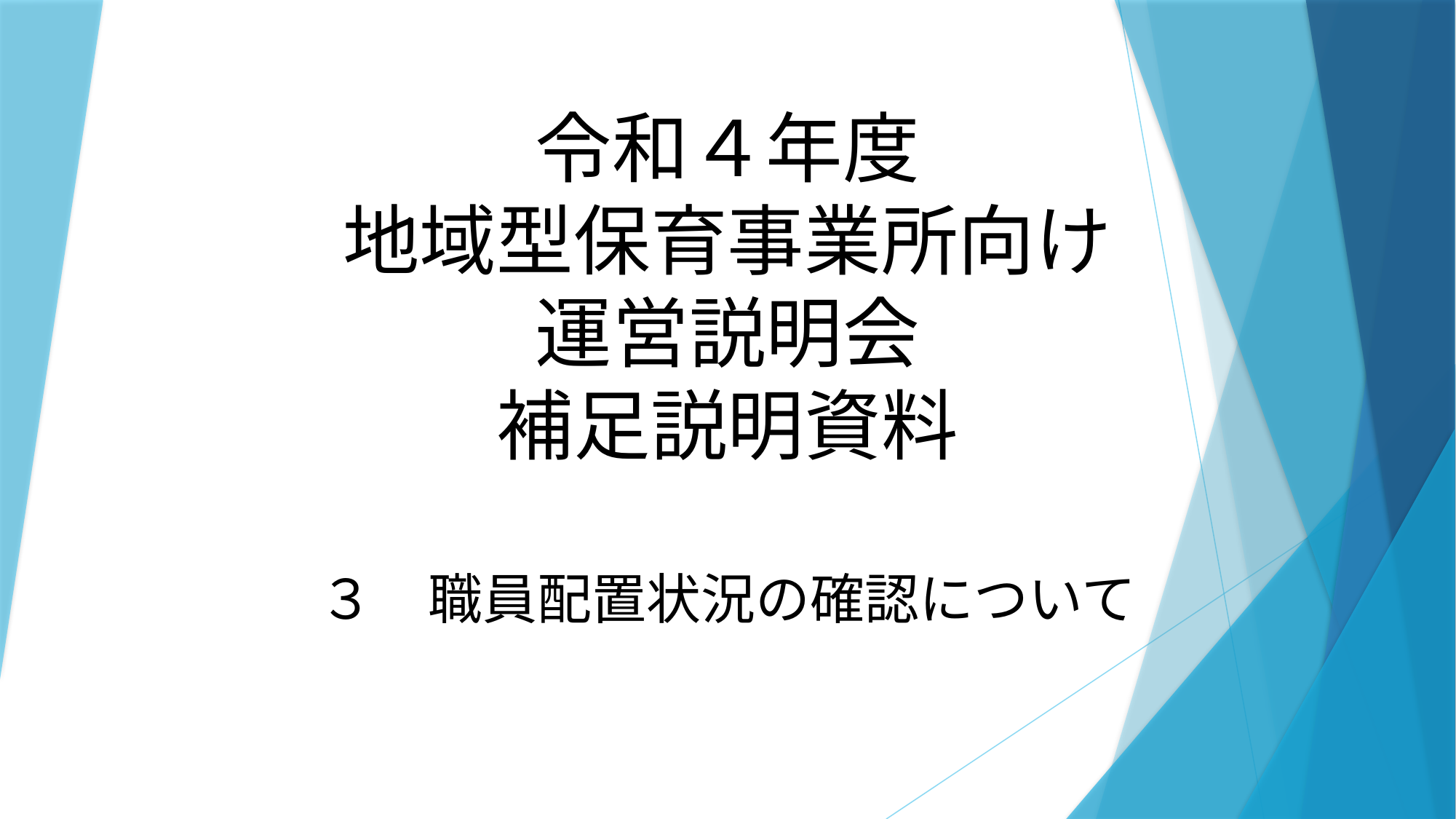

# 令和４年度 地域型保育事業所向け 運営説明会 補足説明資料
３　職員配置状況の確認について